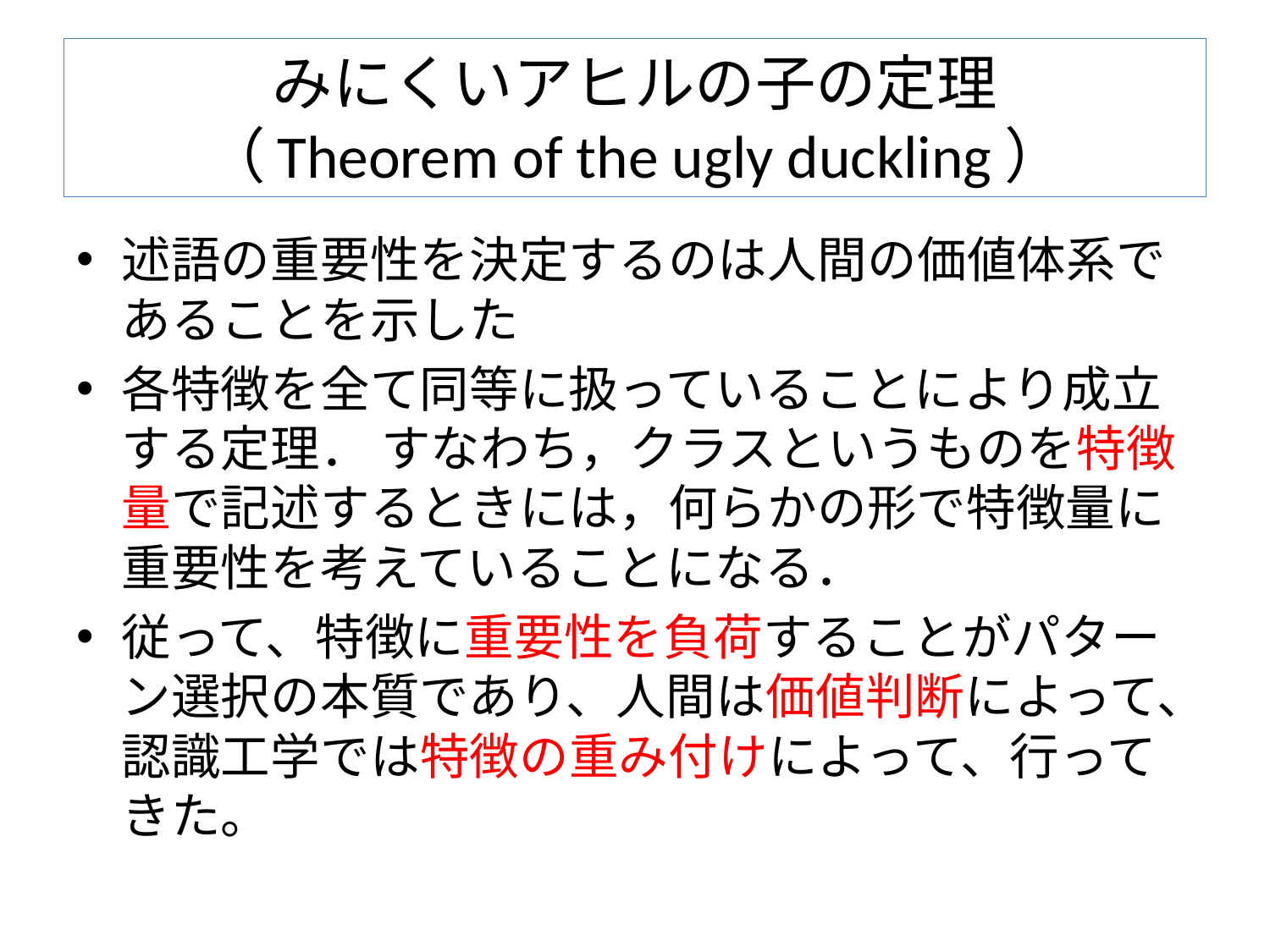

# みにくいアヒルの子の定理 （Theorem of the ugly duckling）
述語の重要性を決定するのは人間の価値体系であることを示した
各特徴を全て同等に扱っていることにより成立する定理． すなわち，クラスというものを特徴量で記述するときには，何らかの形で特徴量に重要性を考えていることになる．
従って、特徴に重要性を負荷することがパターン選択の本質であり、人間は価値判断によって、認識工学では特徴の重み付けによって、行ってきた。